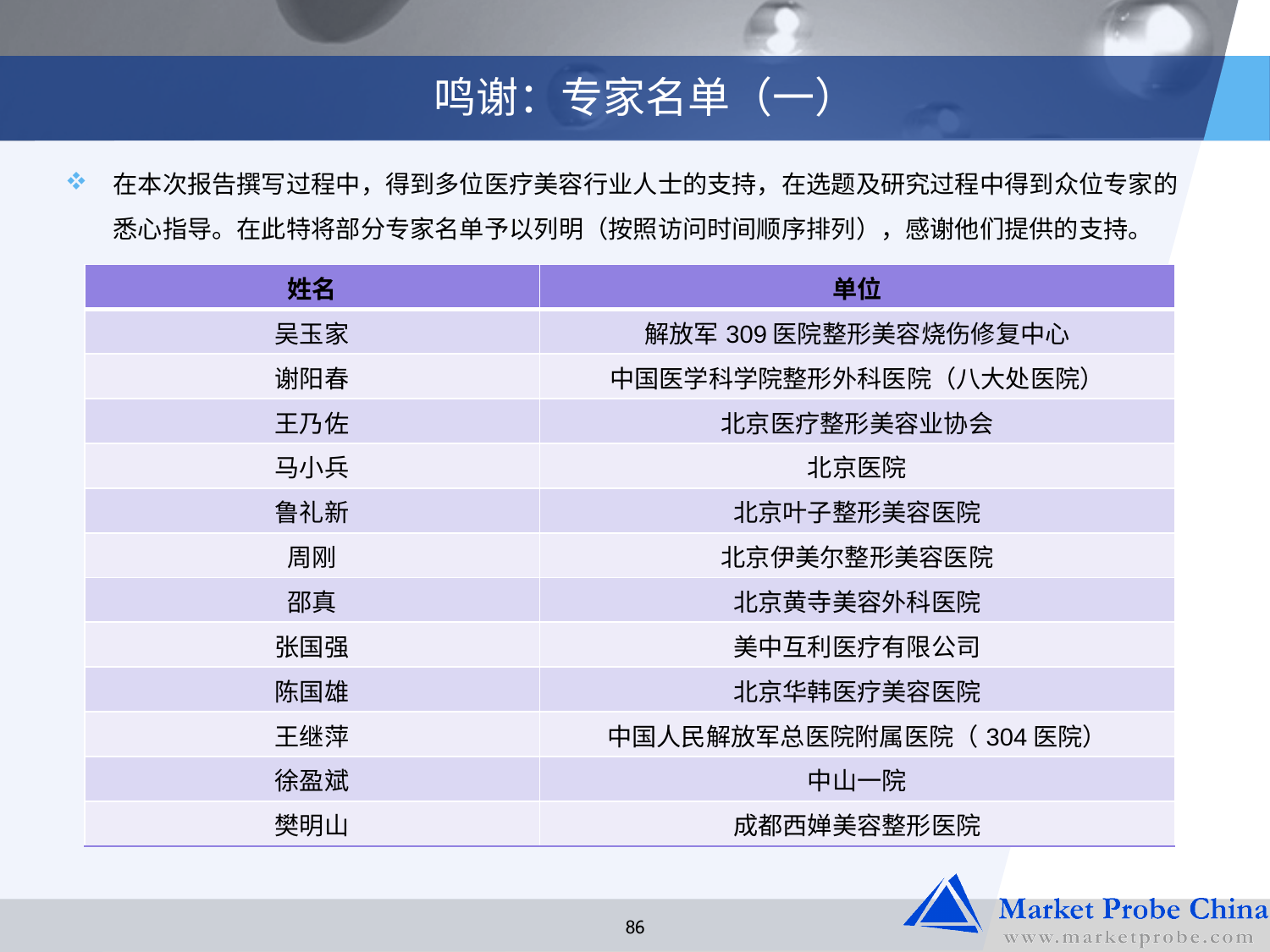

# 鸣谢：专家名单（一）
在本次报告撰写过程中，得到多位医疗美容行业人士的支持，在选题及研究过程中得到众位专家的悉心指导。在此特将部分专家名单予以列明（按照访问时间顺序排列），感谢他们提供的支持。
| 姓名 | 单位 |
| --- | --- |
| 吴玉家 | 解放军309医院整形美容烧伤修复中心 |
| 谢阳春 | 中国医学科学院整形外科医院（八大处医院） |
| 王乃佐 | 北京医疗整形美容业协会 |
| 马小兵 | 北京医院 |
| 鲁礼新 | 北京叶子整形美容医院 |
| 周刚 | 北京伊美尔整形美容医院 |
| 邵真 | 北京黄寺美容外科医院 |
| 张国强 | 美中互利医疗有限公司 |
| 陈国雄 | 北京华韩医疗美容医院 |
| 王继萍 | 中国人民解放军总医院附属医院（304医院） |
| 徐盈斌 | 中山一院 |
| 樊明山 | 成都西婵美容整形医院 |
86